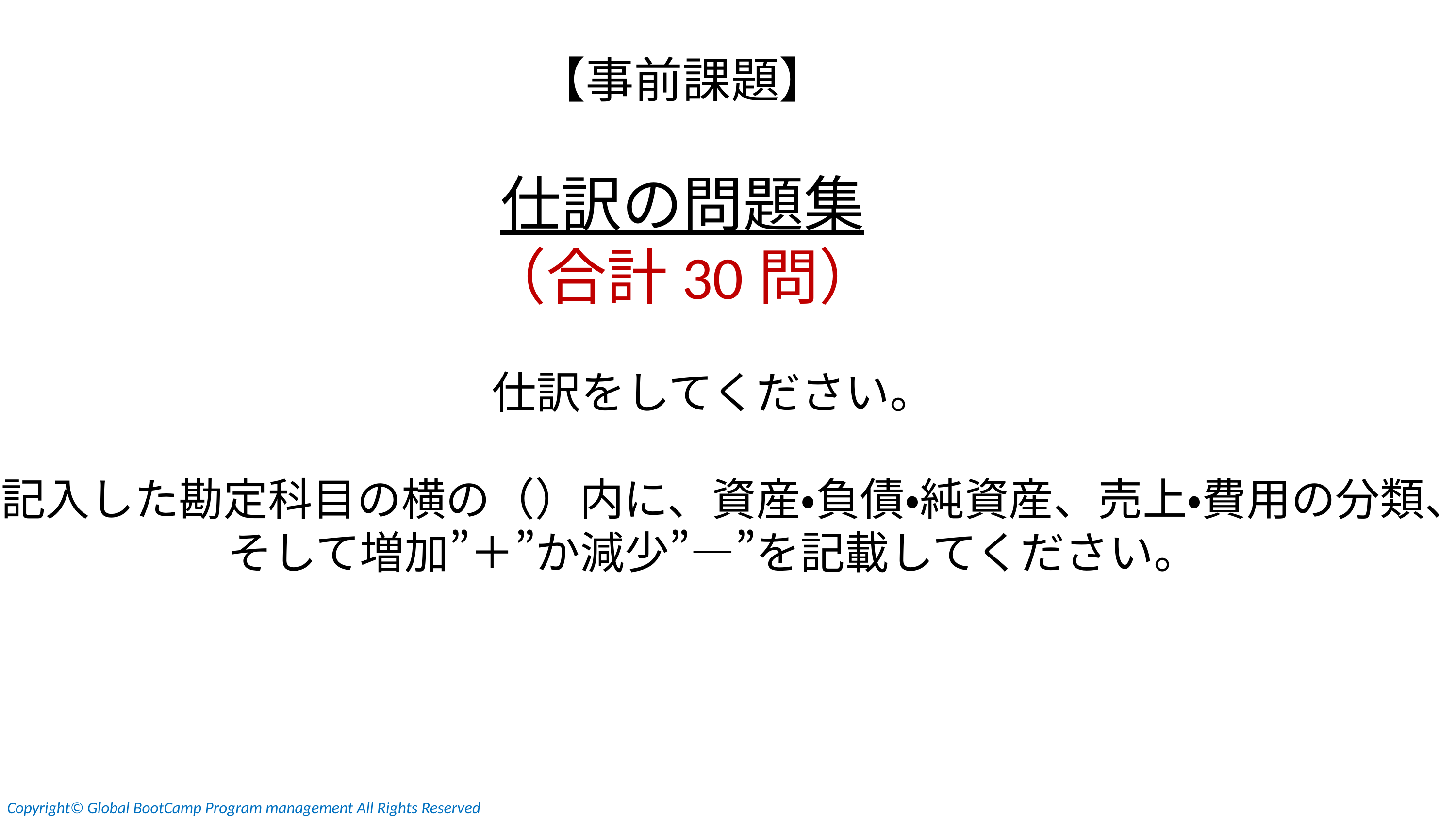

【事前課題】

仕訳の問題集
（合計30問）
仕訳をしてください。

記入した勘定科目の横の（）内に、資産・負債・純資産、売上・費用の分類、
そして増加”＋”か減少”―”を記載してください。